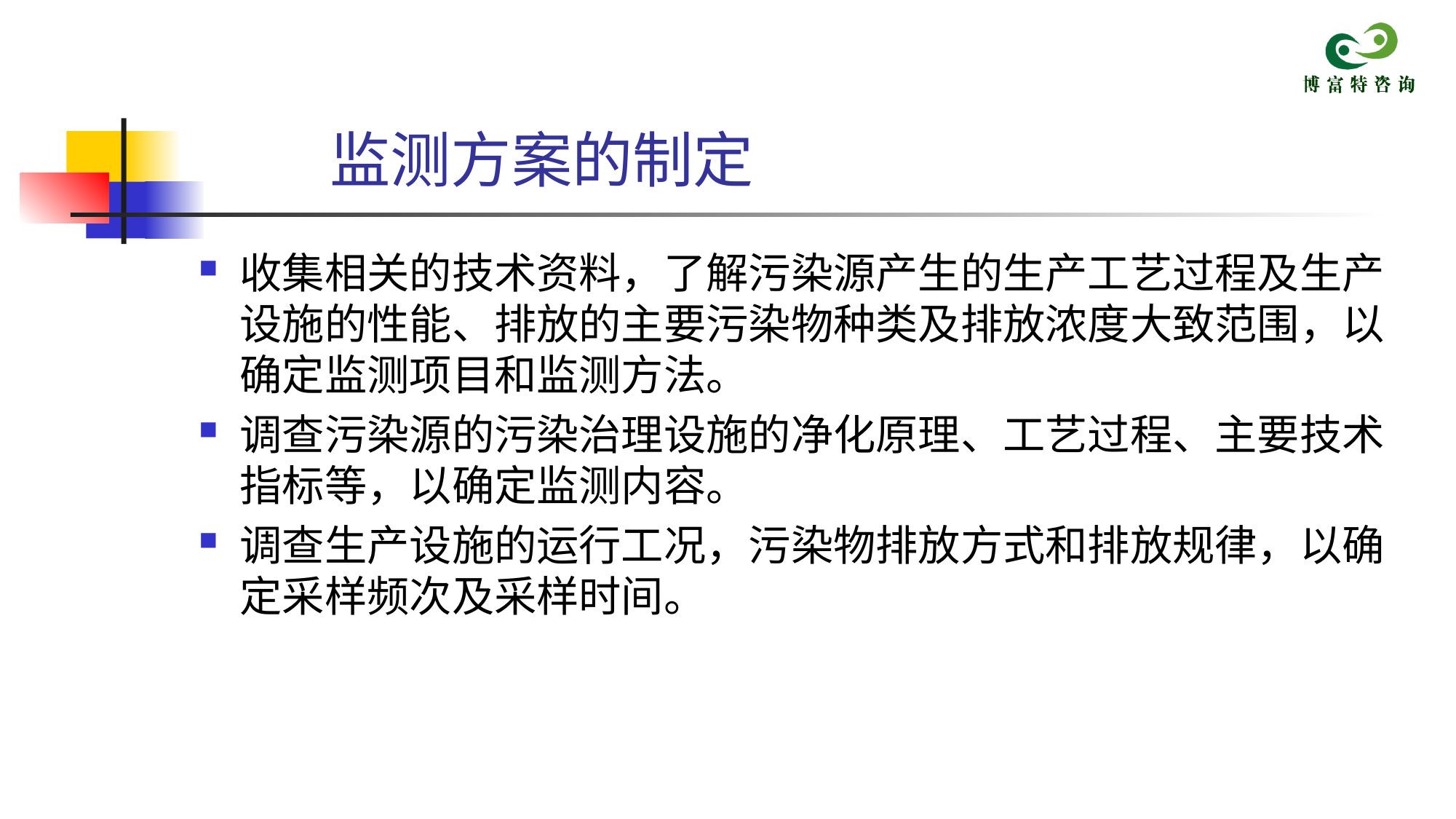

# 监测方案的制定
收集相关的技术资料，了解污染源产生的生产工艺过程及生产设施的性能、排放的主要污染物种类及排放浓度大致范围，以确定监测项目和监测方法。
调查污染源的污染治理设施的净化原理、工艺过程、主要技术指标等，以确定监测内容。
调查生产设施的运行工况，污染物排放方式和排放规律，以确定采样频次及采样时间。